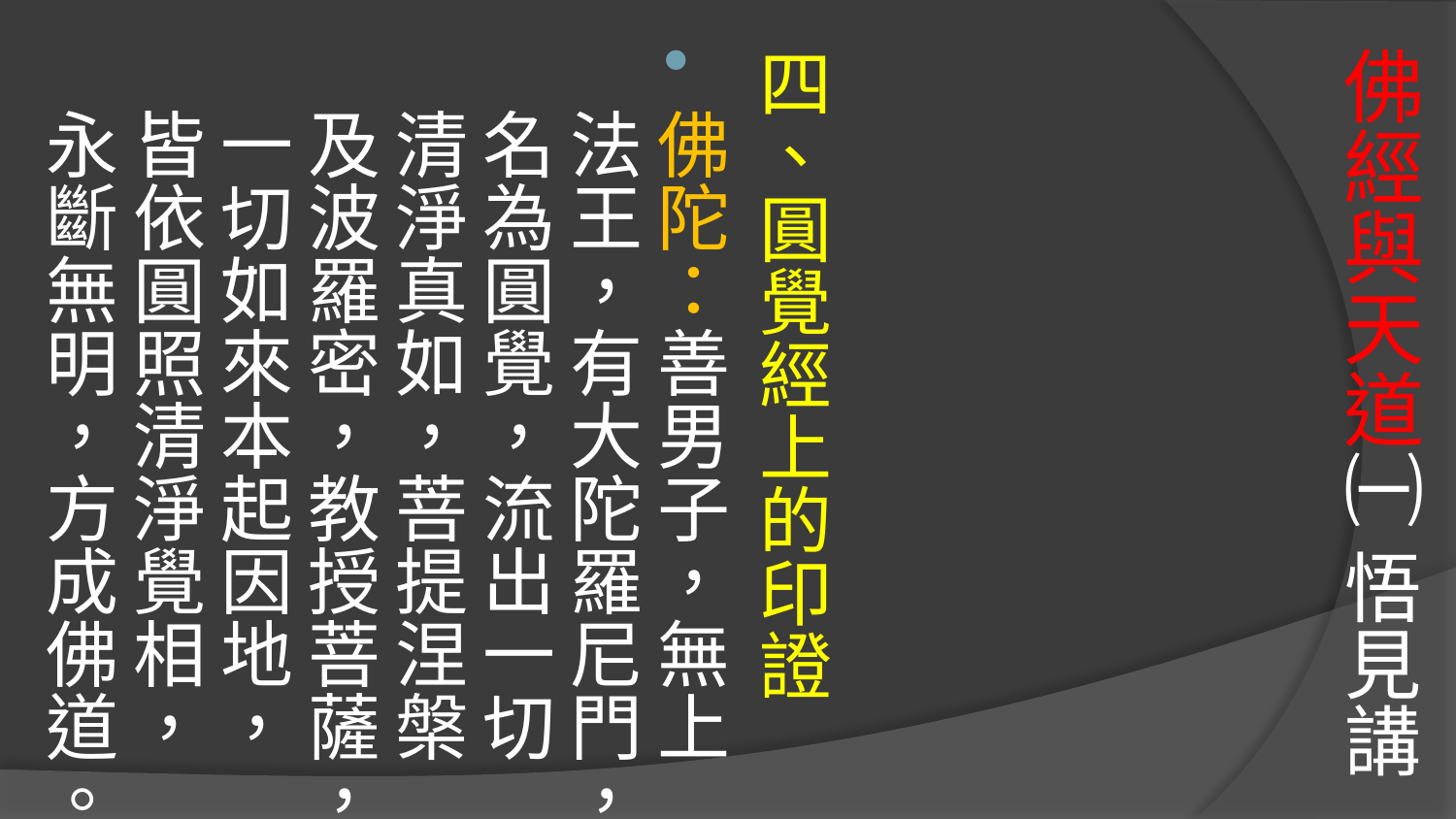

四、圓覺經上的印證
佛陀：善男子，無上法王，有大陀羅尼門，名為圓覺，流出一切清淨真如，菩提涅槃及波羅密，教授菩薩，一切如來本起因地，皆依圓照清淨覺相，永斷無明，方成佛道。
# 佛經與天道㈠ 悟見講